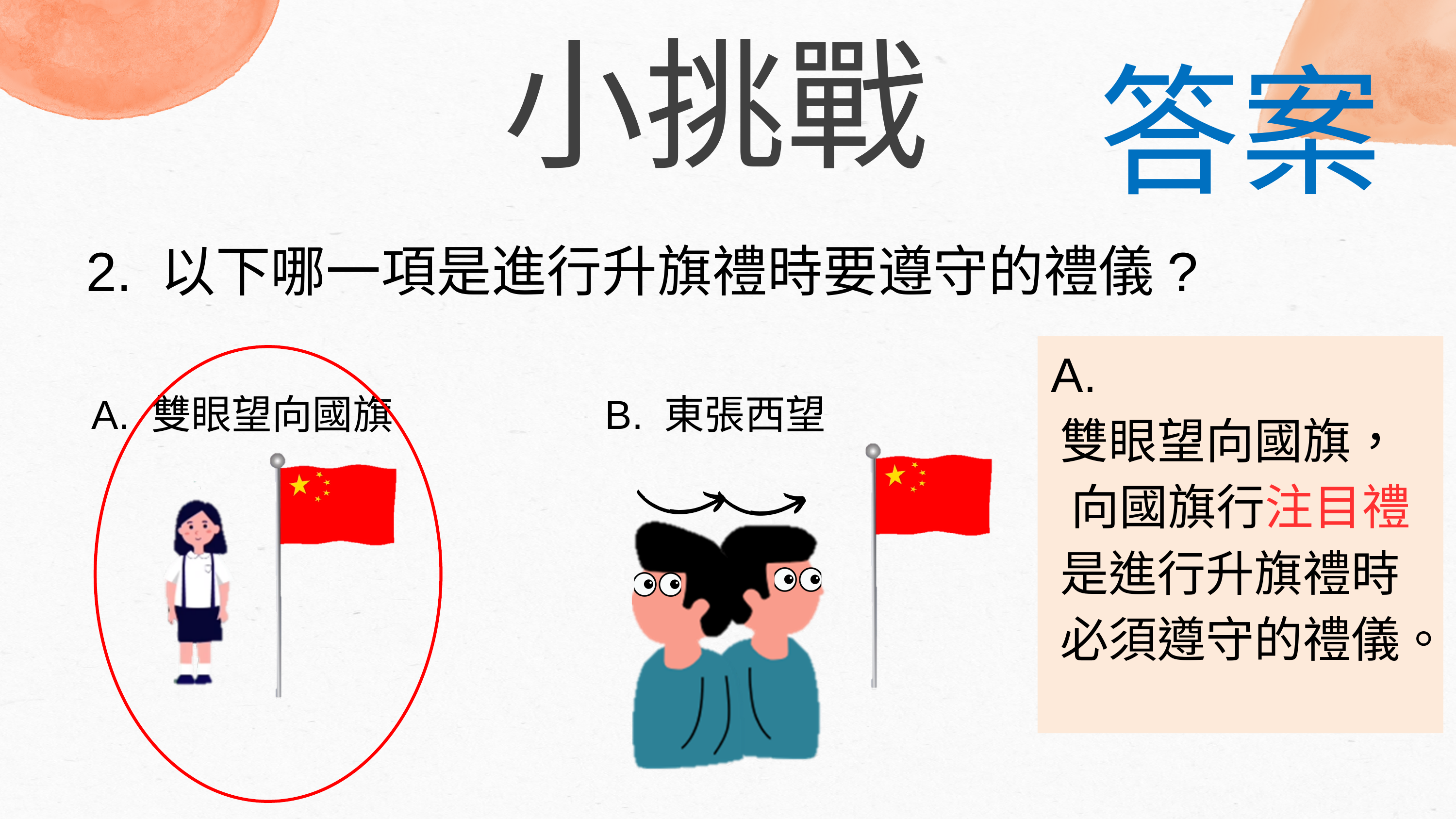

小挑戰
答案
2. 以下哪一項是進行升旗禮時要遵守的禮儀?
 A.
 雙眼望向國旗，
  向國旗行注目禮
 是進行升旗禮時
 必須遵守的禮儀。

A. 雙眼望向國旗
B. 東張西望